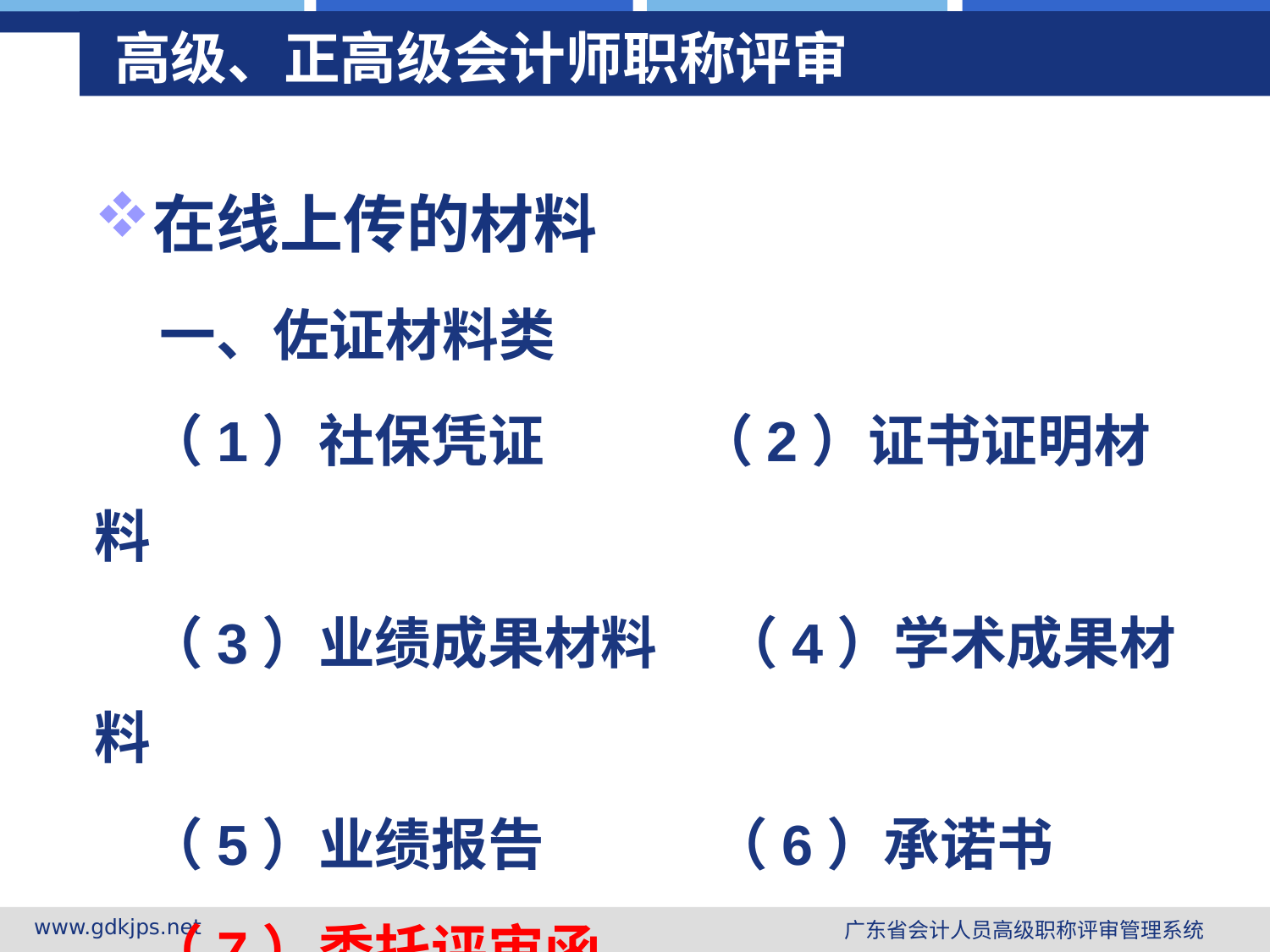

# 高级、正高级会计师职称评审
在线上传的材料
    一、佐证材料类
   （1）社保凭证            （2）证书证明材料
   （3）业绩成果材料     （4）学术成果材料
   （5）业绩报告             （6）承诺书
   （7）委托评审函

www.gdkjps.net
广东省会计人员高级职称评审管理系统